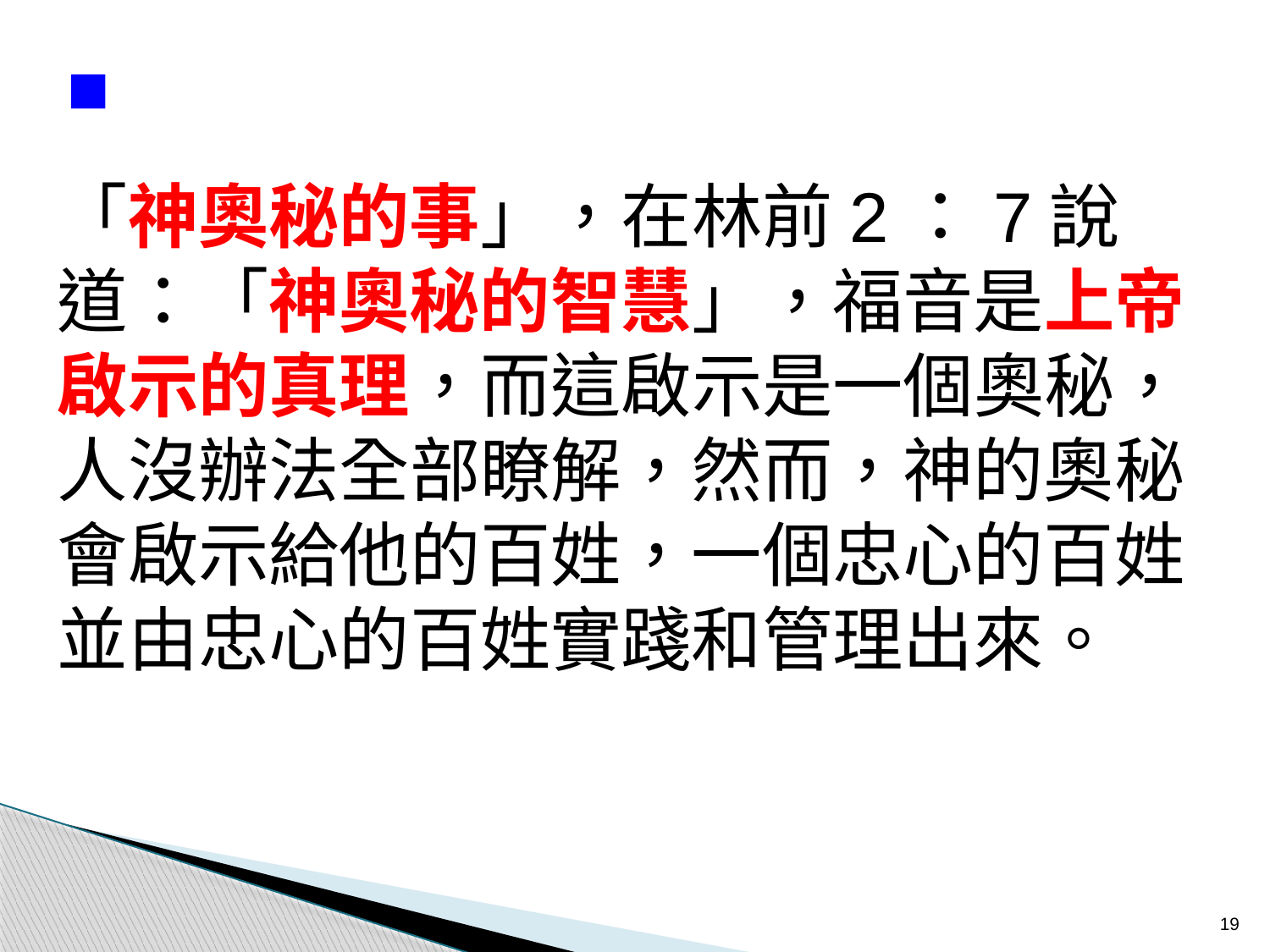

■
「神奧秘的事」，在林前2：7說道：「神奧秘的智慧」，福音是上帝啟示的真理，而這啟示是一個奧秘，人沒辦法全部瞭解，然而，神的奧秘會啟示給他的百姓，一個忠心的百姓並由忠心的百姓實踐和管理出來。
19